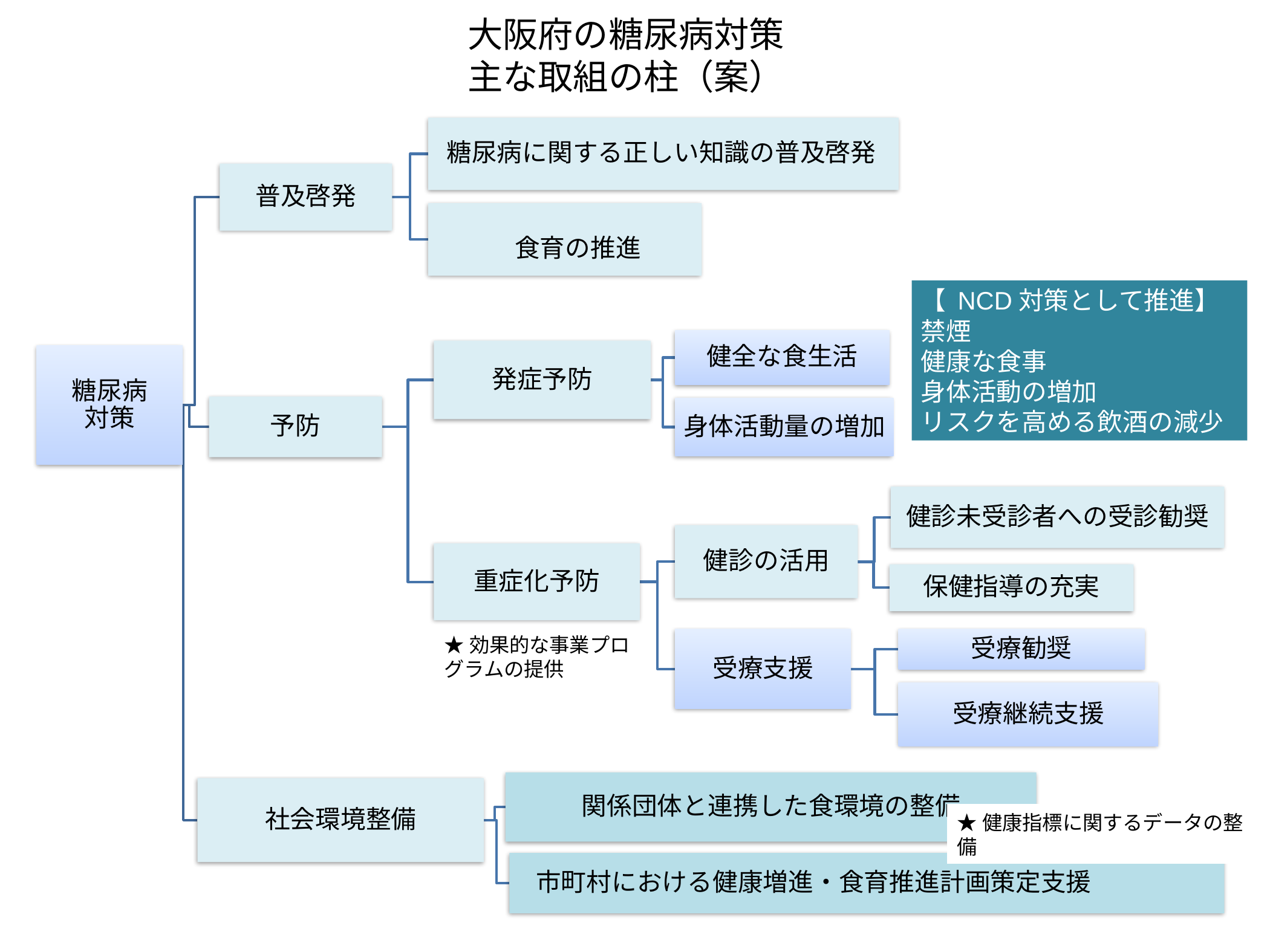

# 大阪府の糖尿病対策 主な取組の柱（案）

糖尿病
対策
普及啓発
  糖尿病に関する正しい知識の普及啓発
 食育の推進
社会環境整備
関係団体と連携した食環境の整備
　市町村における健康増進・食育推進計画策定支援
予防
発症予防
健全な食生活
身体活動量の増加
重症化予防
健診の活用
健診未受診者への受診勧奨
保健指導の充実
受療支援
受療勧奨
受療継続支援
【 NCD対策として推進】
禁煙
健康な食事
身体活動の増加
リスクを高める飲酒の減少
★効果的な事業プログラムの提供

★健康指標に関するデータの整備